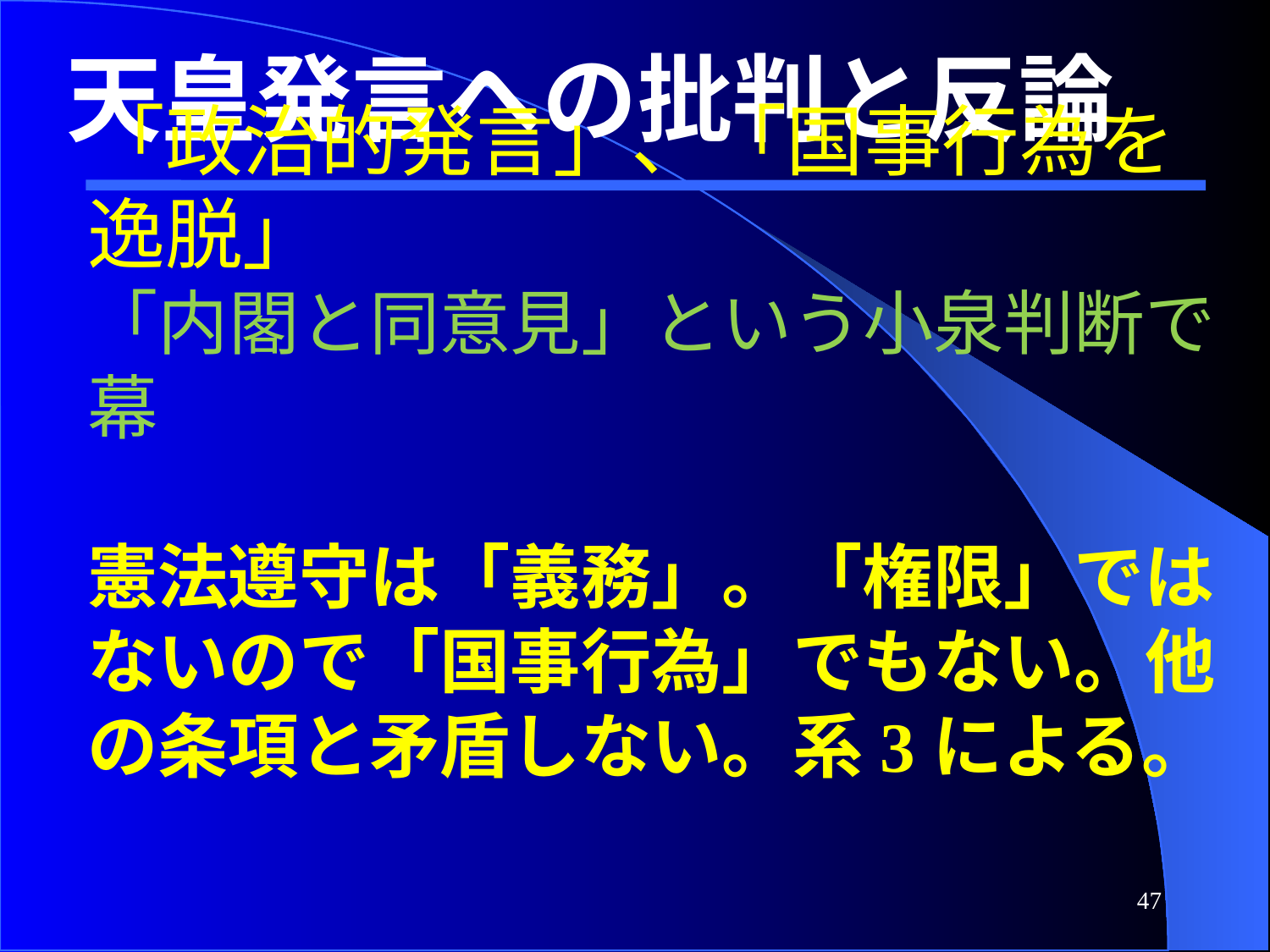

天皇発言への批判と反論

「政治的発言」、「国事行為を逸脱」
「内閣と同意見」という小泉判断で幕

憲法遵守は「義務」。「権限」ではないので「国事行為」でもない。他の条項と矛盾しない。系3による。

47